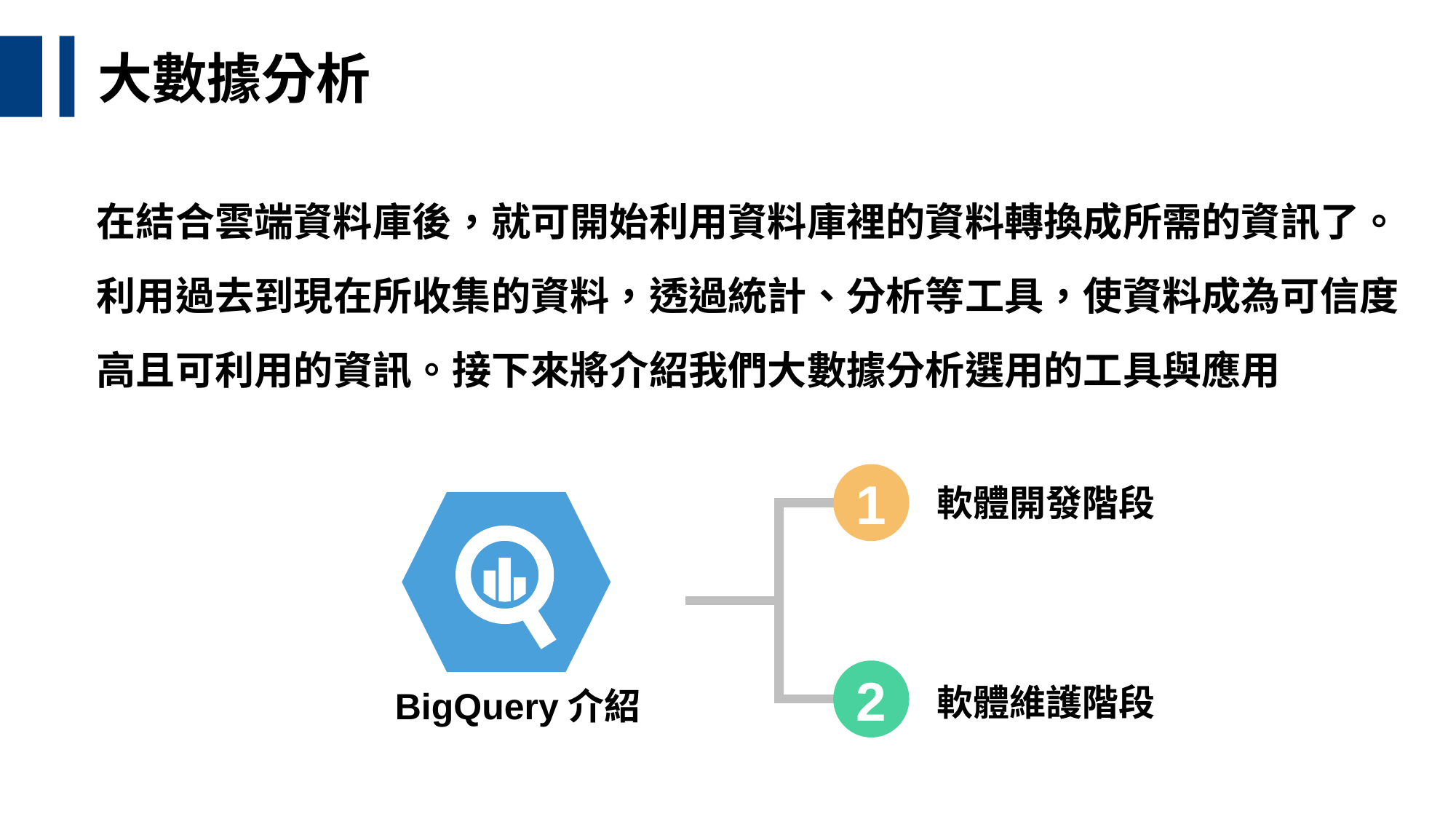

大數據分析
在結合雲端資料庫後，就可開始利用資料庫裡的資料轉換成所需的資訊了。
利用過去到現在所收集的資料，透過統計、分析等工具，使資料成為可信度
高且可利用的資訊。接下來將介紹我們大數據分析選用的工具與應用
1
軟體開發階段
2
軟體維護階段

BigQuery介紹